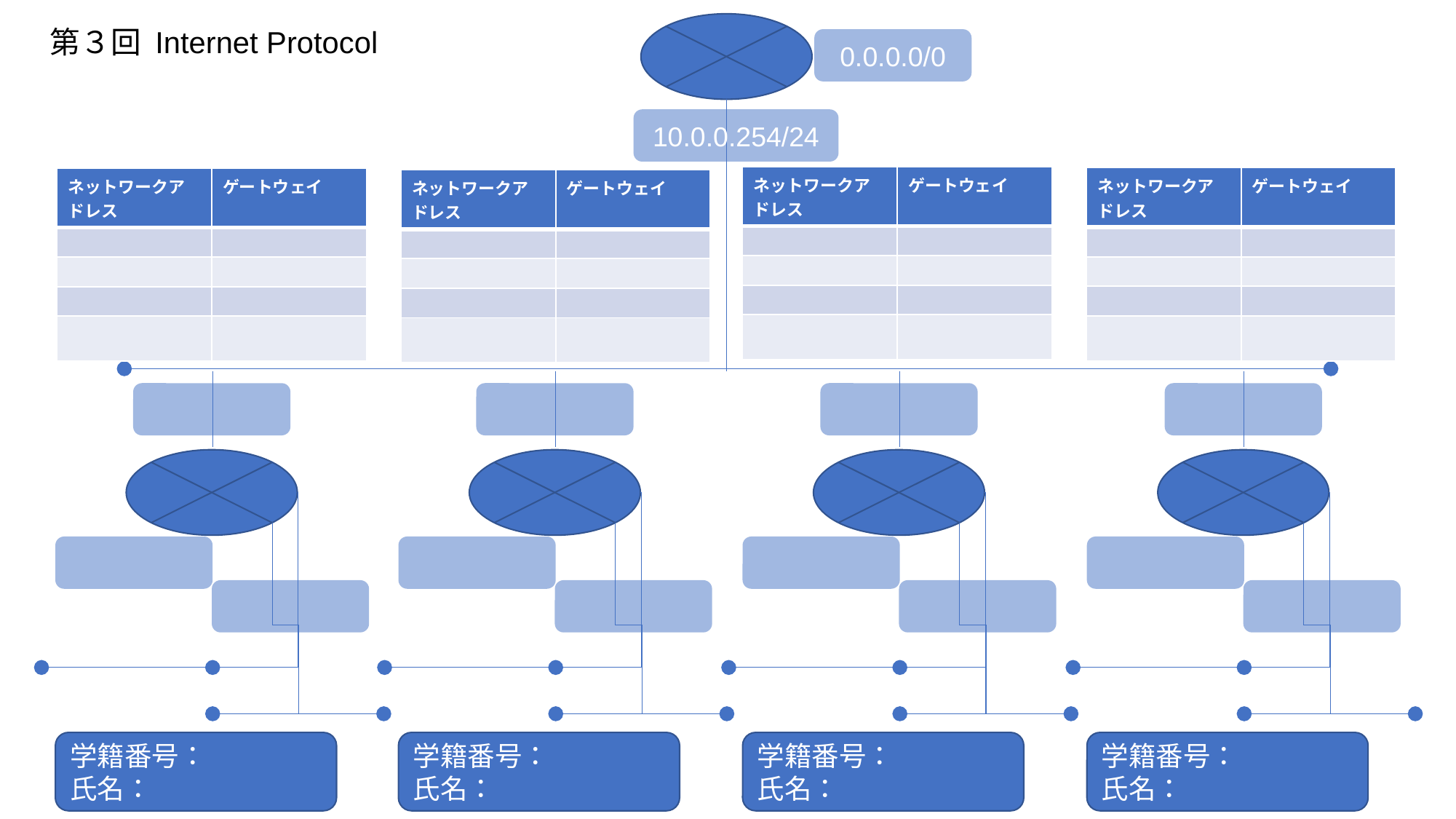

# 第３回 Internet Protocol
0.0.0.0/0
10.0.0.254/24
| ネットワークアドレス | ゲートウェイ |
| --- | --- |
|  |  |
|  |  |
|  |  |
|  |  |
| ネットワークアドレス | ゲートウェイ |
| --- | --- |
|  |  |
|  |  |
|  |  |
|  |  |
| ネットワークアドレス | ゲートウェイ |
| --- | --- |
|  |  |
|  |  |
|  |  |
|  |  |
| ネットワークアドレス | ゲートウェイ |
| --- | --- |
|  |  |
|  |  |
|  |  |
|  |  |

学籍番号：
氏名：

学籍番号：
氏名：

学籍番号：
氏名：

学籍番号：
氏名：